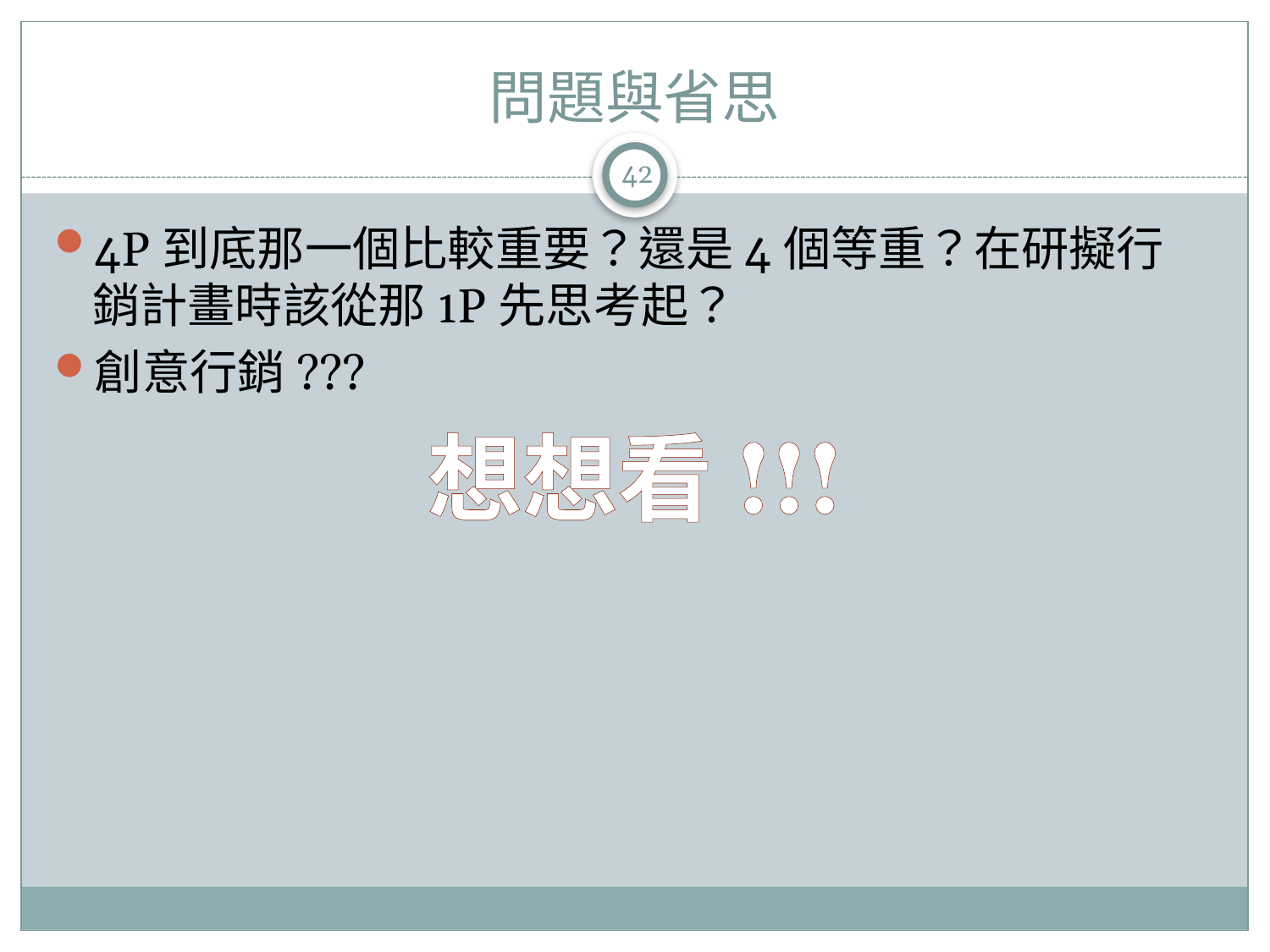

# 問題與省思
42
4P到底那一個比較重要？還是4個等重？在研擬行銷計畫時該從那1P先思考起？
創意行銷???
想想看!!!